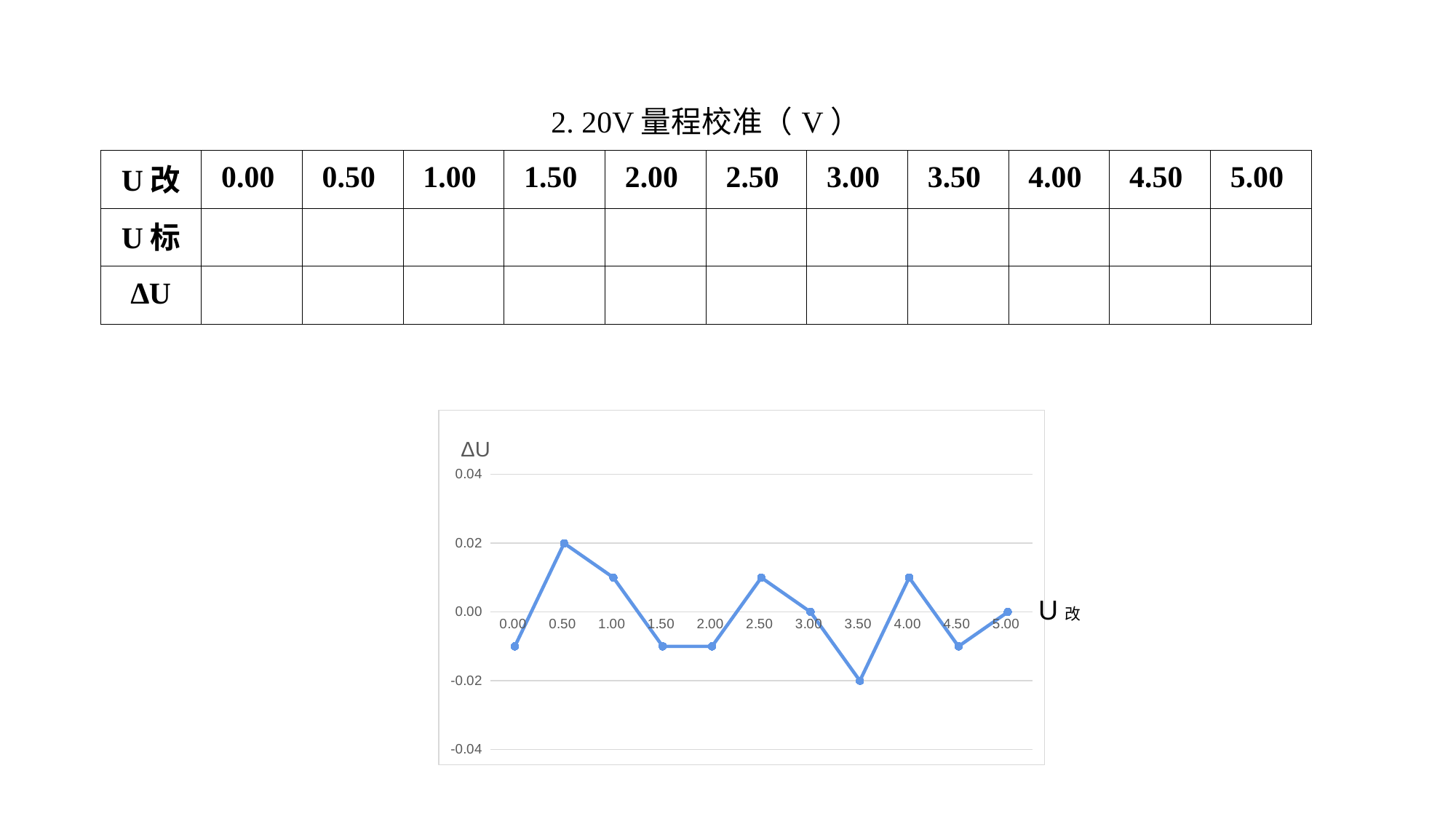

| 2. 20V量程校准（V） |  |  |  |  |  |  |  |  |  |  |  |
| --- | --- | --- | --- | --- | --- | --- | --- | --- | --- | --- | --- |
| U改 | 0.00 | 0.50 | 1.00 | 1.50 | 2.00 | 2.50 | 3.00 | 3.50 | 4.00 | 4.50 | 5.00 |
| U标 |  |  |  |  |  |  |  |  |  |  |  |
| ∆U |  |  |  |  |  |  |  |  |  |  |  |

### Chart:

| Category | ∆U |
|---|---|
| 0 | -0.01 |
| 0.5 | 0.02 |
| 1 | 0.01 |
| 1.5 | -0.01 |
| 2 | -0.00999999999999979 |
| 2.5 | 0.00999999999999979 |
| 3 | 0.0 |
| 3.5 | -0.02 |
| 4 | 0.00999999999999979 |
| 4.5 | -0.00999999999999979 |
| 5 | 0.0 |
U改